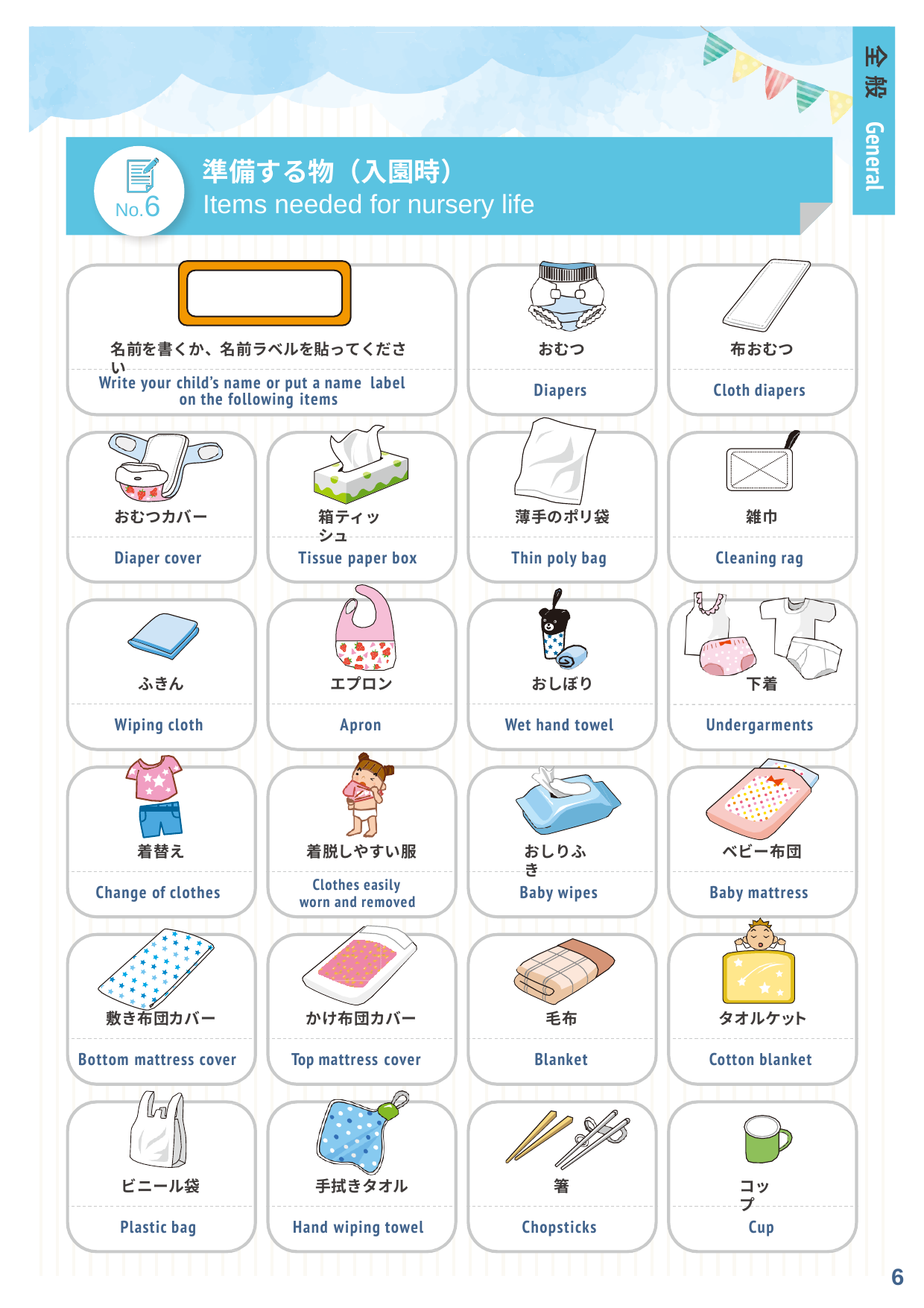

全 般
General

準備する物（入園時）

No.6
Items needed for nursery life

名前を書くか、名前ラベルを貼ってください
おむつ
布おむつ
Write your child’s name or put a name label
Diapers
Cloth diapers
on the following items

おむつカバー
箱ティッシュ
薄手のポリ袋
雑巾
Diaper cover
Tissue paper box
Thin poly bag
Cleaning rag

ふきん
エプロン
おしぼり
下着
Wiping cloth
Apron
Wet hand towel
Undergarments

着替え
着脱しやすい服
おしりふき
ベビー布団
Clothes easily
Change of clothes
Baby wipes
Baby mattress
worn and removed

敷き布団カバー
かけ布団カバー
毛布
タオルケット
Bottom mattress cover
Top mattress cover
Blanket
Cotton blanket

ビニール袋
手拭きタオル
箸
コップ
Plastic bag
Hand wiping towel
Chopsticks
Cup
6